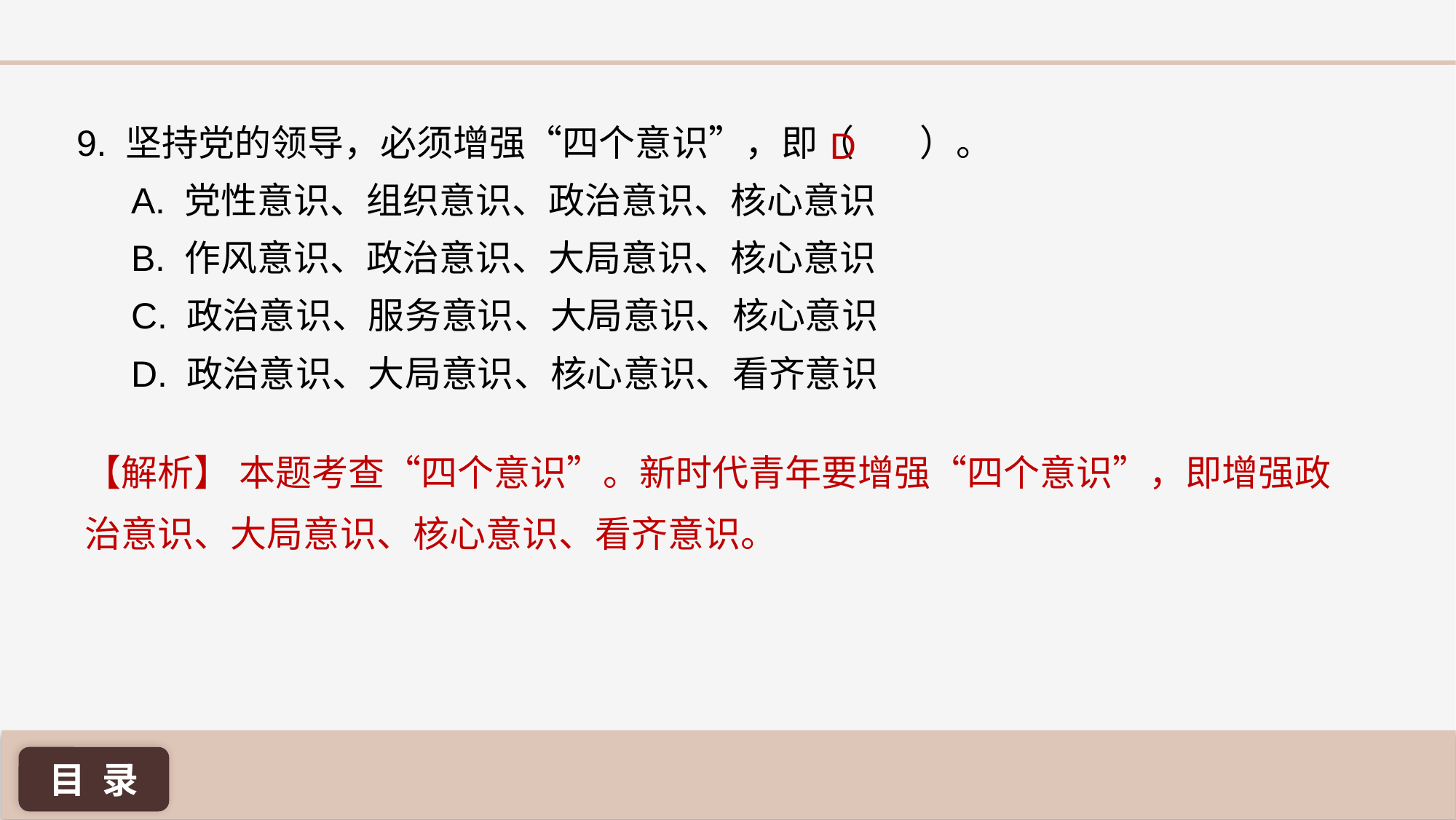

D
9. 坚持党的领导，必须增强“四个意识”，即（ 	   ）。
A. 党性意识、组织意识、政治意识、核心意识
B. 作风意识、政治意识、大局意识、核心意识
C. 政治意识、服务意识、大局意识、核心意识
D. 政治意识、大局意识、核心意识、看齐意识
【解析】 本题考查“四个意识”。新时代青年要增强“四个意识”，即增强政治意识、大局意识、核心意识、看齐意识。